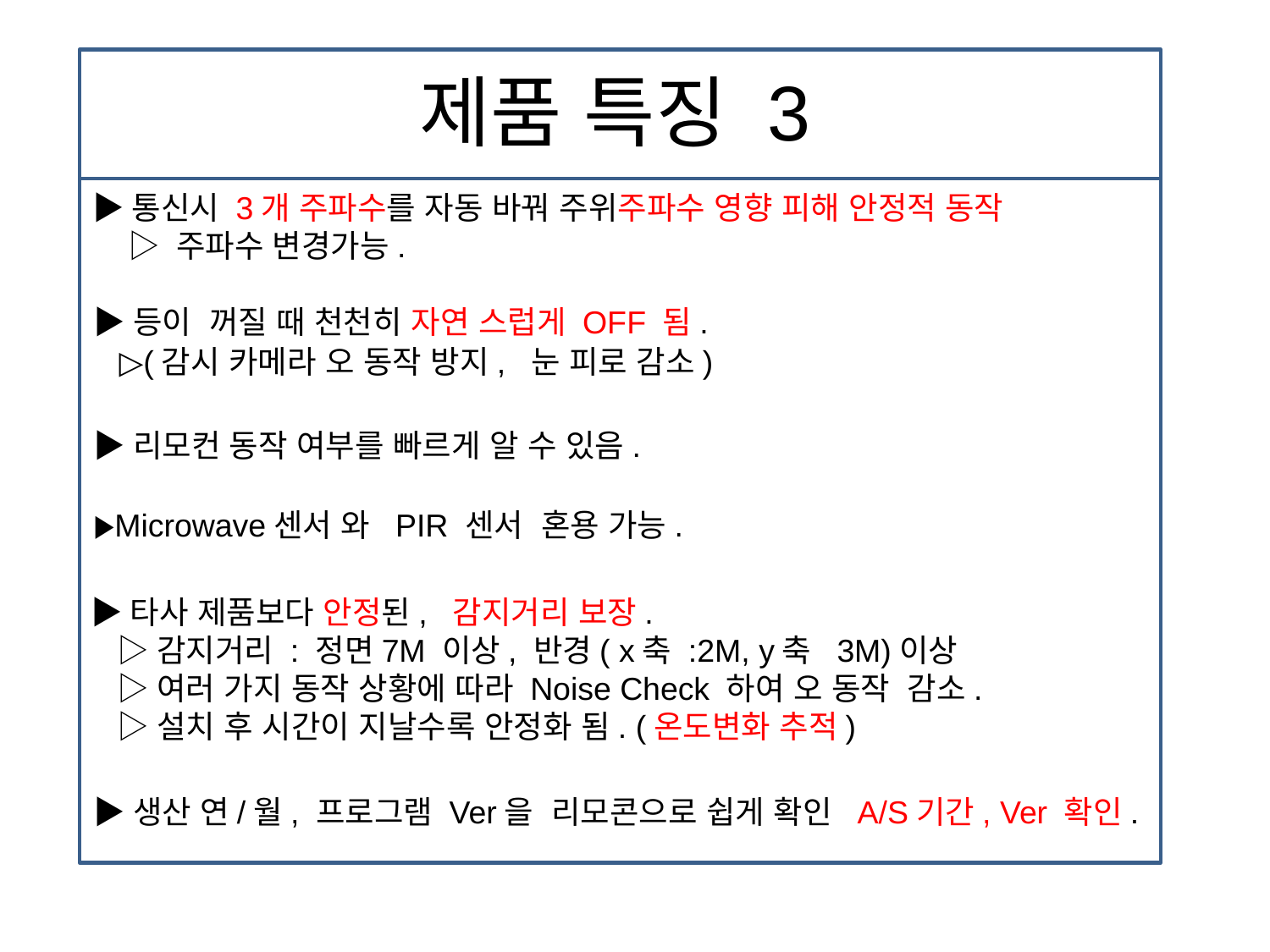

# 제품 특징 3

▶통신시 3개 주파수를 자동 바꿔 주위주파수 영향 피해 안정적 동작
    ▷ 주파수 변경가능.
▶등이  꺼질 때 천천히 자연 스럽게 OFF 됨.
   ▷(감시 카메라 오 동작 방지,  눈 피로 감소)
▶리모컨 동작 여부를 빠르게 알 수 있음.
▶Microwave센서 와  PIR 센서  혼용 가능.
▶타사 제품보다 안정된,  감지거리 보장.
   ▷감지거리 : 정면7M 이상, 반경( x축 :2M, y축  3M)이상
   ▷여러 가지 동작 상황에 따라 Noise Check 하여 오 동작  감소.
   ▷설치 후 시간이 지날수록 안정화 됨. (온도변화 추적)
▶생산 연/월, 프로그램 Ver을  리모콘으로 쉽게 확인  A/S기간, Ver 확인.